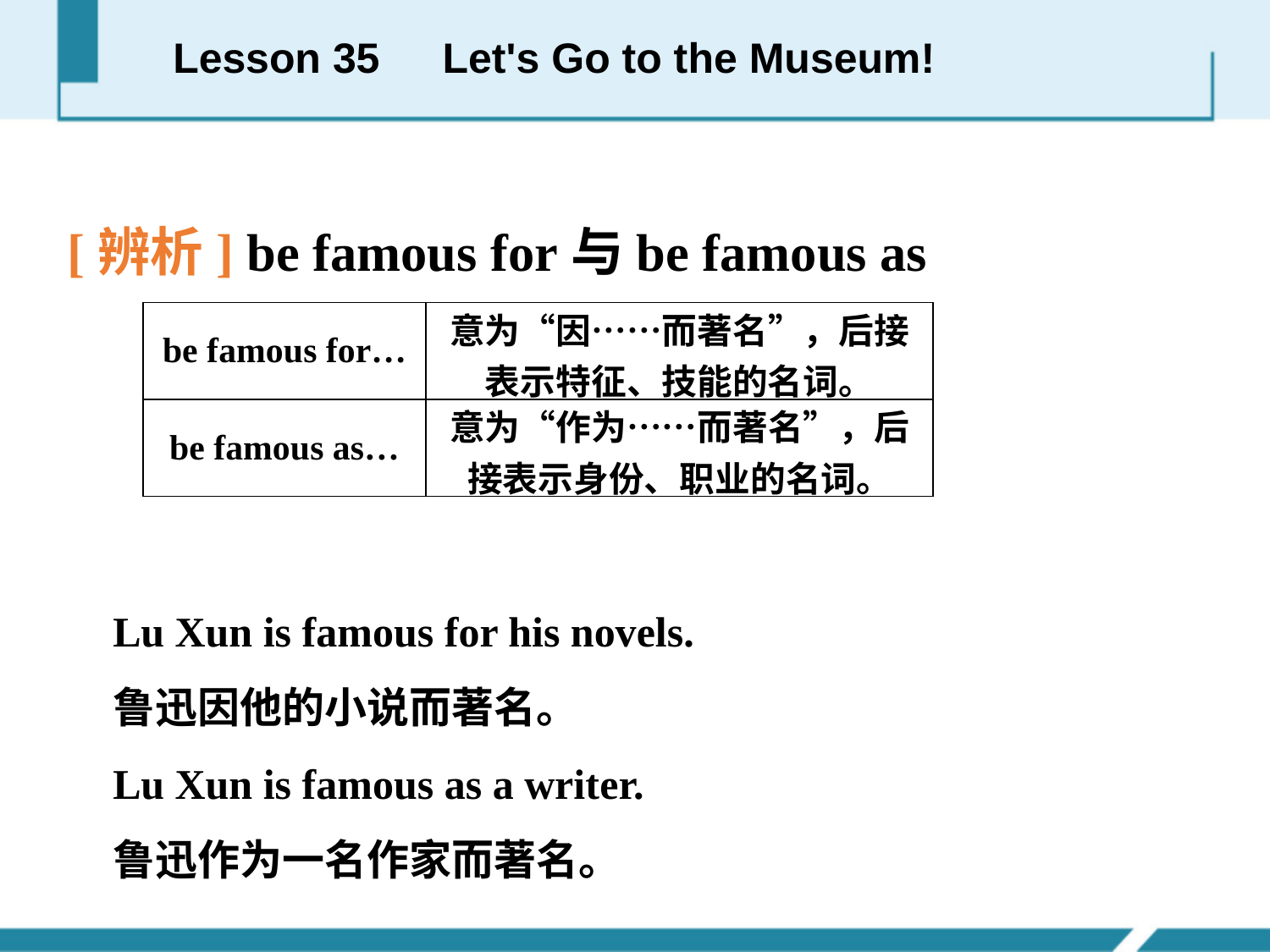

Lesson 35　Let's Go to the Museum!
[辨析] be famous for与be famous as
| be famous for… | 意为“因……而著名”，后接表示特征、技能的名词。 |
| --- | --- |
| be famous as… | 意为“作为……而著名”，后接表示身份、职业的名词。 |
Lu Xun is famous for his novels.
鲁迅因他的小说而著名。
Lu Xun is famous as a writer.
鲁迅作为一名作家而著名。